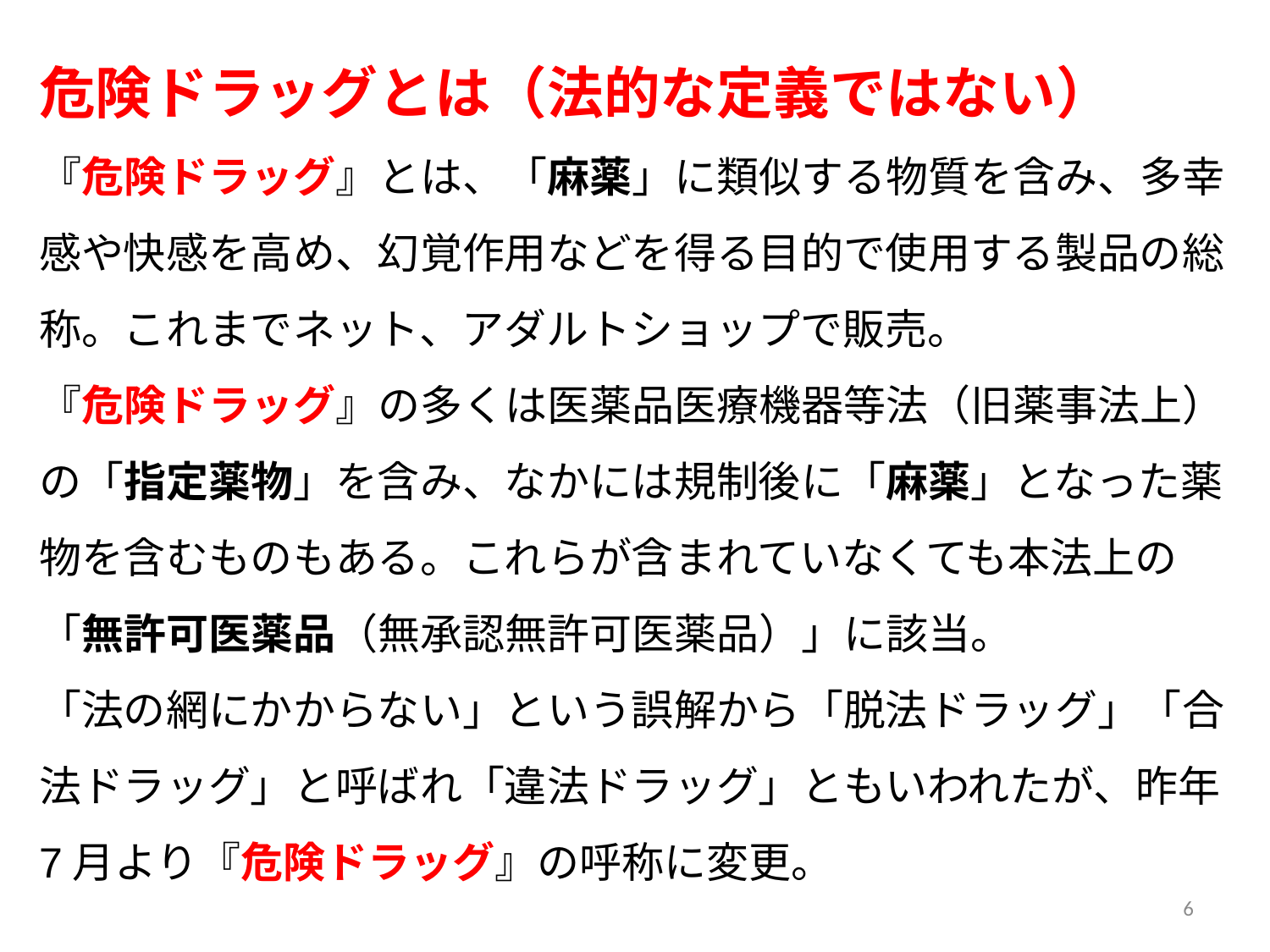

危険ドラッグとは（法的な定義ではない）
『危険ドラッグ』とは、「麻薬」に類似する物質を含み、多幸感や快感を高め、幻覚作用などを得る目的で使用する製品の総称。これまでネット、アダルトショップで販売。
『危険ドラッグ』の多くは医薬品医療機器等法（旧薬事法上）の「指定薬物」を含み、なかには規制後に「麻薬」となった薬物を含むものもある。これらが含まれていなくても本法上の「無許可医薬品（無承認無許可医薬品）」に該当。
「法の網にかからない」という誤解から「脱法ドラッグ」「合法ドラッグ」と呼ばれ「違法ドラッグ」ともいわれたが、昨年7月より『危険ドラッグ』の呼称に変更。
6